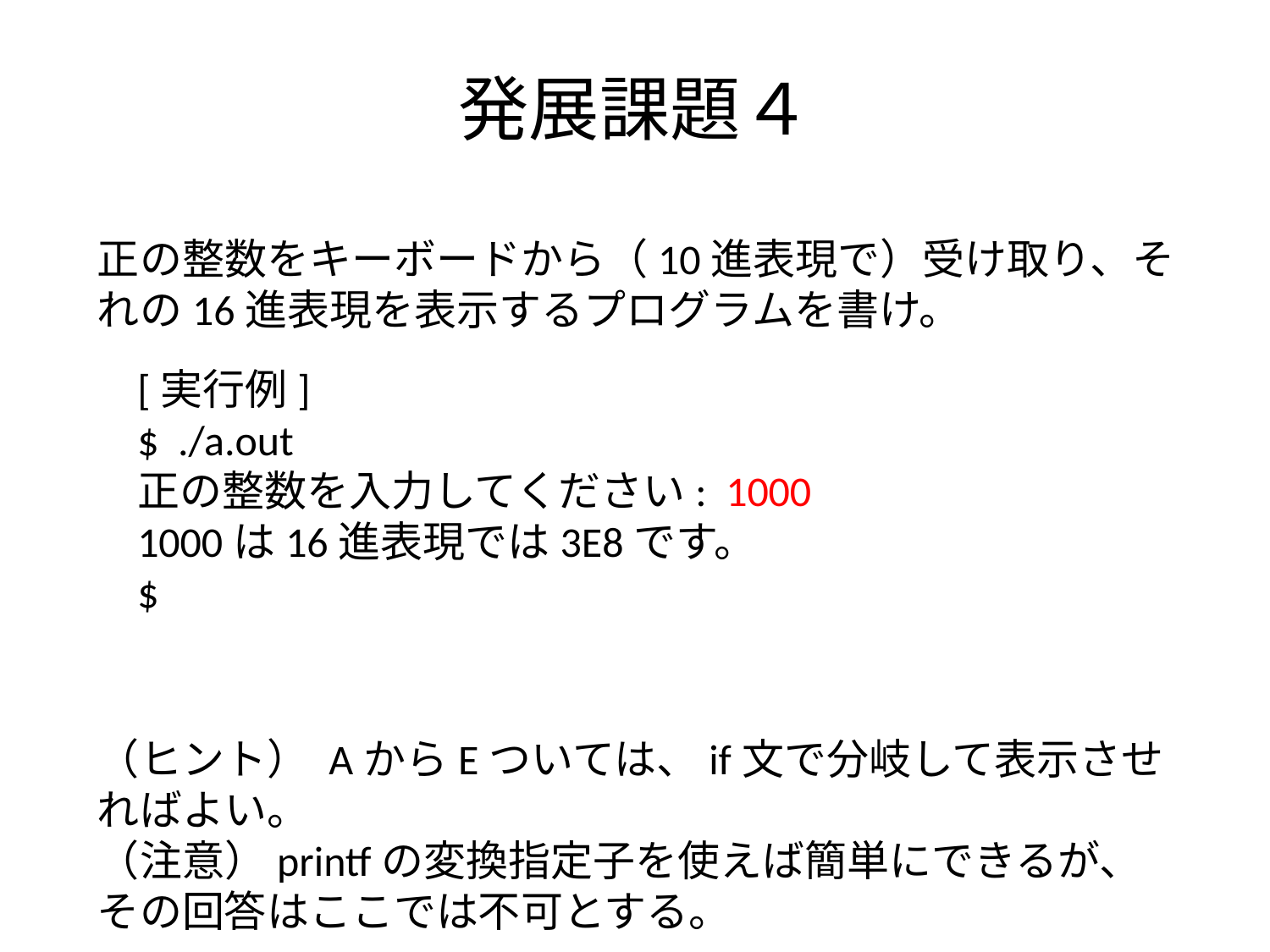

# 発展課題４
正の整数をキーボードから（10進表現で）受け取り、それの16進表現を表示するプログラムを書け。
[実行例]
$  ./a.out
正の整数を入力してください:  1000
1000は16進表現では3E8です。
$
（ヒント） AからEついては、if文で分岐して表示させればよい。
（注意）printfの変換指定子を使えば簡単にできるが、その回答はここでは不可とする。